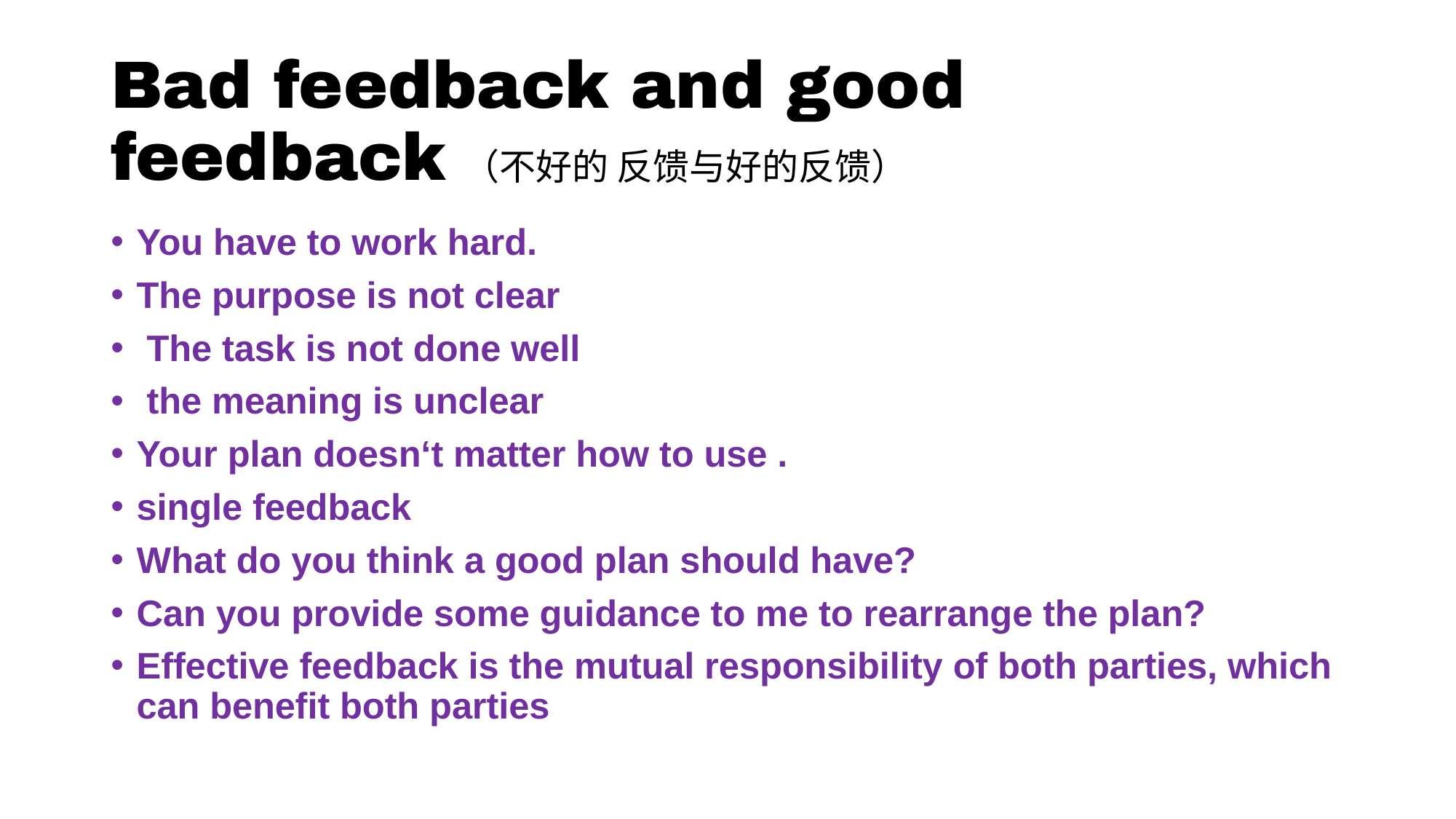

# Bad feedback and good feedback（不好的 反馈与好的反馈）
You have to work hard.
The purpose is not clear
 The task is not done well
 the meaning is unclear
Your plan doesn‘t matter how to use .
single feedback
What do you think a good plan should have?
Can you provide some guidance to me to rearrange the plan?
Effective feedback is the mutual responsibility of both parties, which can benefit both parties